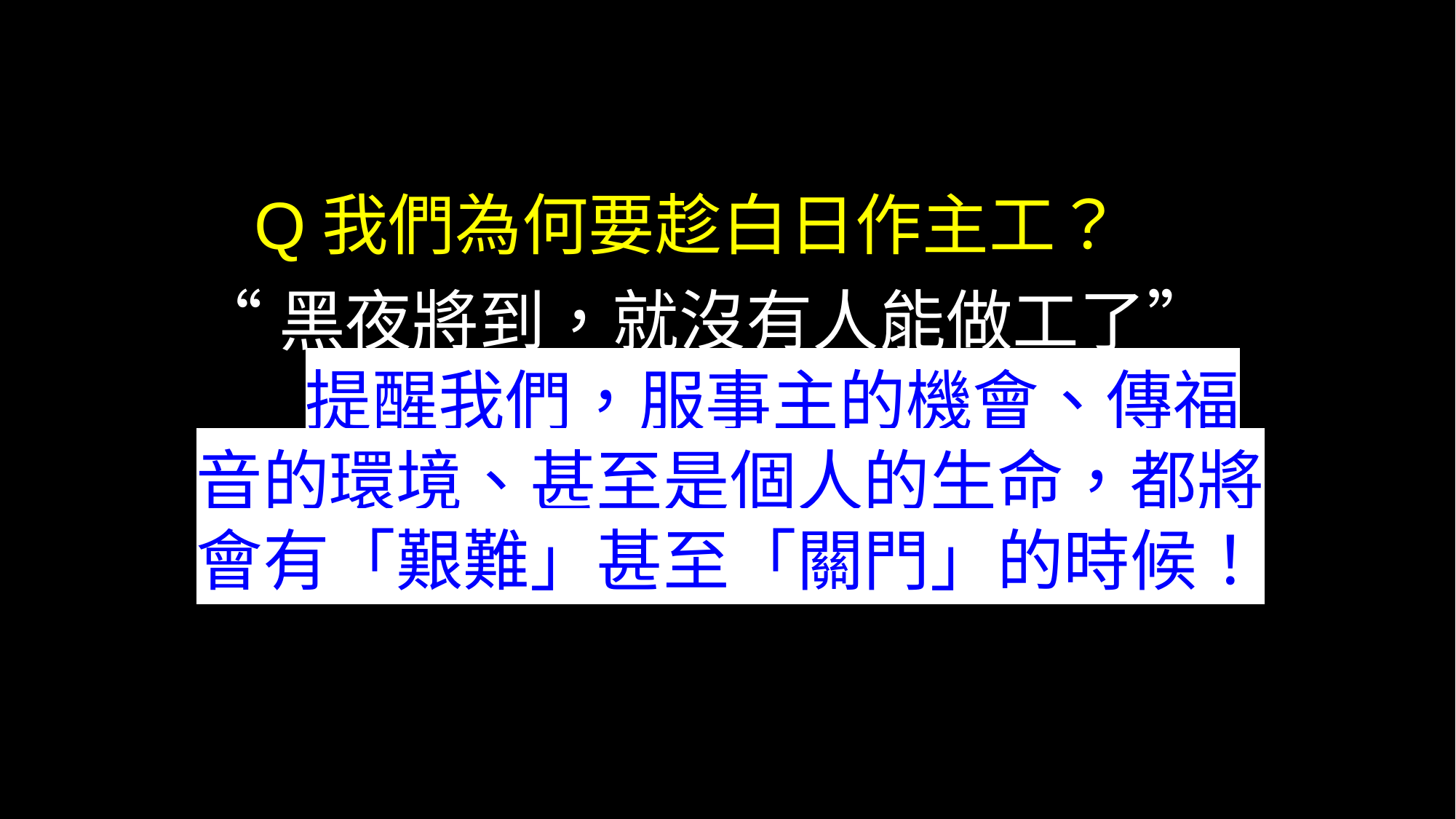

# Q我們為何要趁白日作主工？
“黑夜將到，就沒有人能做工了”
	提醒我們，服事主的機會、傳福音的環境、甚至是個人的生命，都將會有「艱難」甚至「關門」的時候！